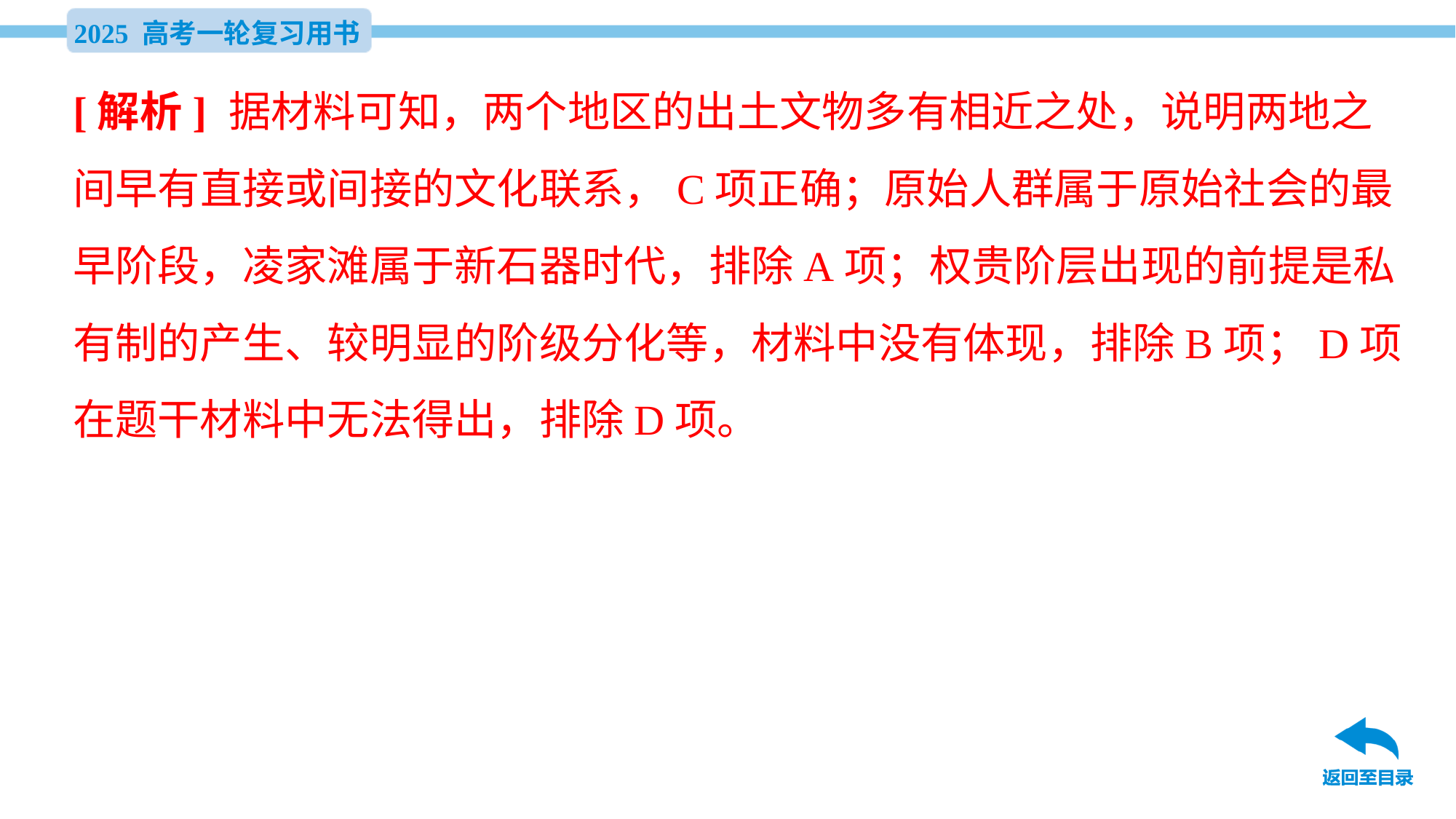

[解析] 据材料可知，两个地区的出土文物多有相近之处，说明两地之
间早有直接或间接的文化联系，C项正确；原始人群属于原始社会的最
早阶段，凌家滩属于新石器时代，排除A项；权贵阶层出现的前提是私
有制的产生、较明显的阶级分化等，材料中没有体现，排除B项；D项
在题干材料中无法得出，排除D项。